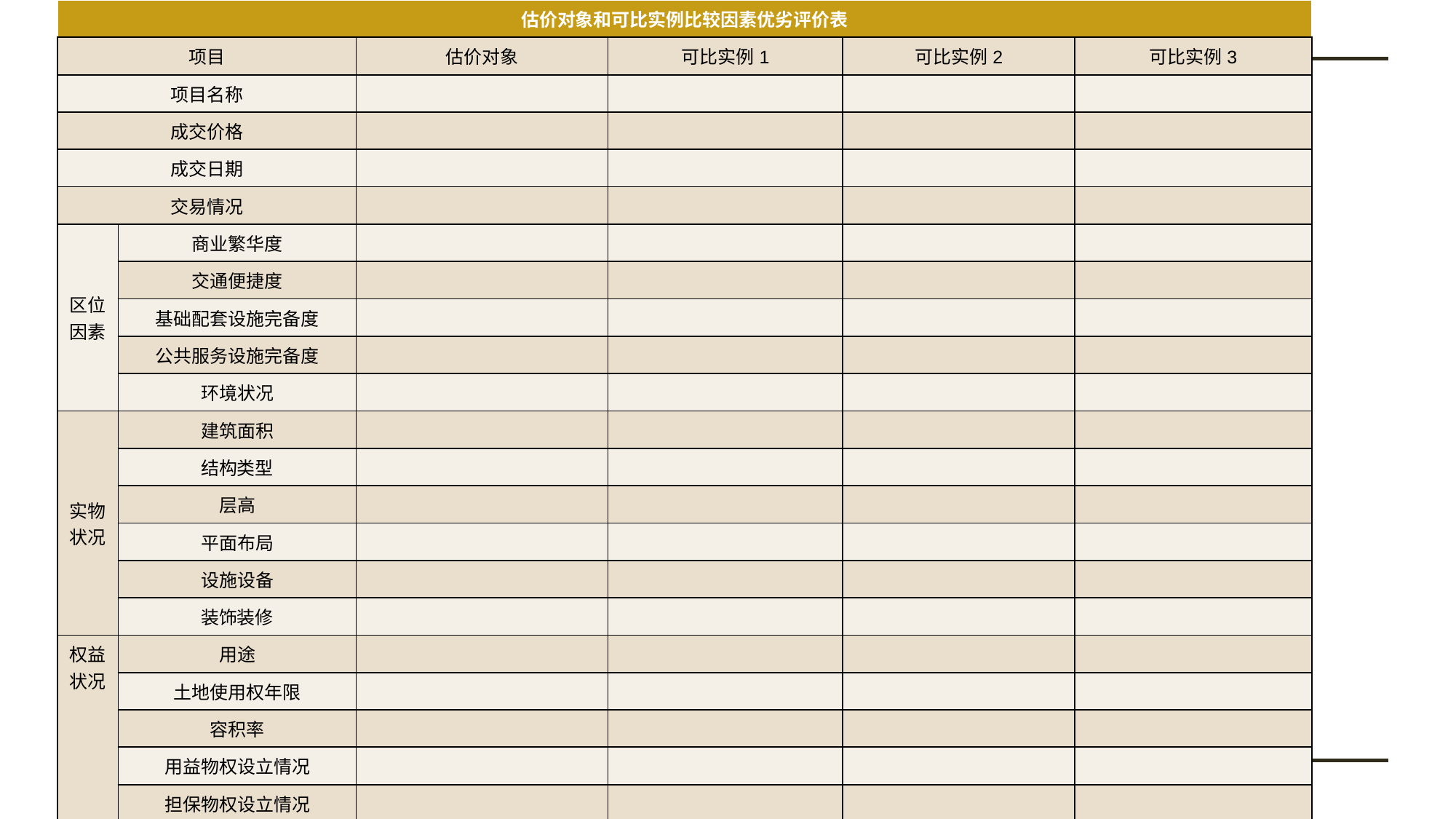

| 估价对象和可比实例比较因素优劣评价表 |  |  |  |  |  |
| --- | --- | --- | --- | --- | --- |
| 项目 |  | 估价对象 | 可比实例1 | 可比实例2 | 可比实例3 |
| 项目名称 |  |  |  |  |  |
| 成交价格 |  |  |  |  |  |
| 成交日期 |  |  |  |  |  |
| 交易情况 |  |  |  |  |  |
| 区位因素 | 商业繁华度 |  |  |  |  |
|  | 交通便捷度 |  |  |  |  |
|  | 基础配套设施完备度 |  |  |  |  |
|  | 公共服务设施完备度 |  |  |  |  |
|  | 环境状况 |  |  |  |  |
| 实物状况 | 建筑面积 |  |  |  |  |
|  | 结构类型 |  |  |  |  |
|  | 层高 |  |  |  |  |
|  | 平面布局 |  |  |  |  |
|  | 设施设备 |  |  |  |  |
|  | 装饰装修 |  |  |  |  |
| 权益状况 | 用途 |  |  |  |  |
|  | 土地使用权年限 |  |  |  |  |
|  | 容积率 |  |  |  |  |
|  | 用益物权设立情况 |  |  |  |  |
|  | 担保物权设立情况 |  |  |  |  |
|  | 权利受限情况 |  |  |  |  |
|  | 权利清晰情况 |  |  |  |  |